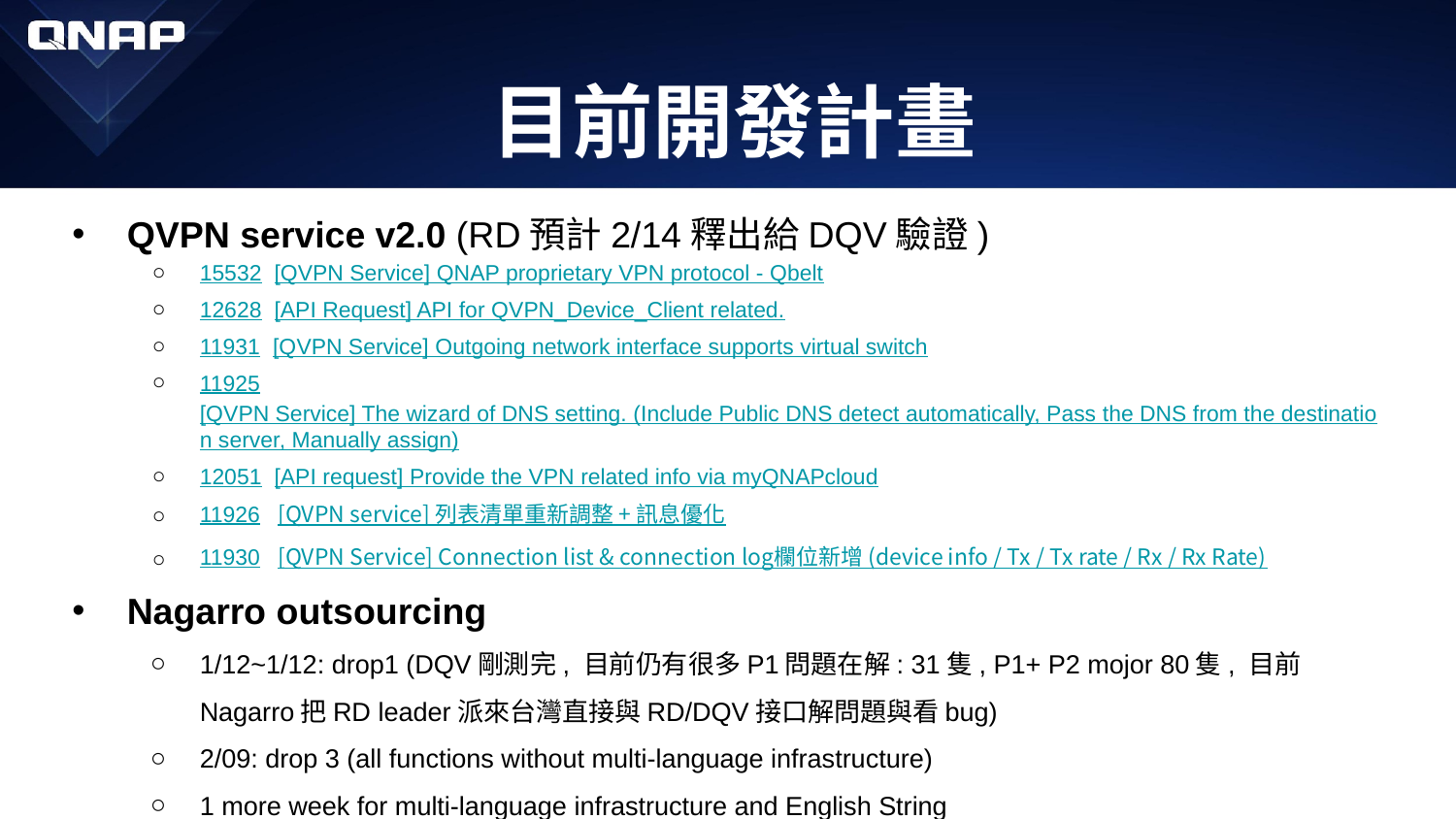

# 目前開發計畫
QVPN service v2.0 (RD預計2/14釋出給DQV驗證)
15532  [QVPN Service] QNAP proprietary VPN protocol - Qbelt
12628  [API Request] API for QVPN_Device_Client related.
11931  [QVPN Service] Outgoing network interface supports virtual switch
11925  [QVPN Service] The wizard of DNS setting. (Include Public DNS detect automatically, Pass the DNS from the destination server, Manually assign)
12051  [API request] Provide the VPN related info via myQNAPcloud
11926  [QVPN service] 列表清單重新調整 + 訊息優化
11930  [QVPN Service] Connection list & connection log欄位新增 (device info / Tx / Tx rate / Rx / Rx Rate)
Nagarro outsourcing
1/12~1/12: drop1 (DQV剛測完, 目前仍有很多P1問題在解: 31隻, P1+ P2 mojor 80隻, 目前Nagarro把RD leader派來台灣直接與RD/DQV接口解問題與看bug)
2/09: drop 3 (all functions without multi-language infrastructure)
1 more week for multi-language infrastructure and English String
Sam 拿到後即送多國翻譯, 預計3/B~3/M可以送翻回來給我們自己RD上多國